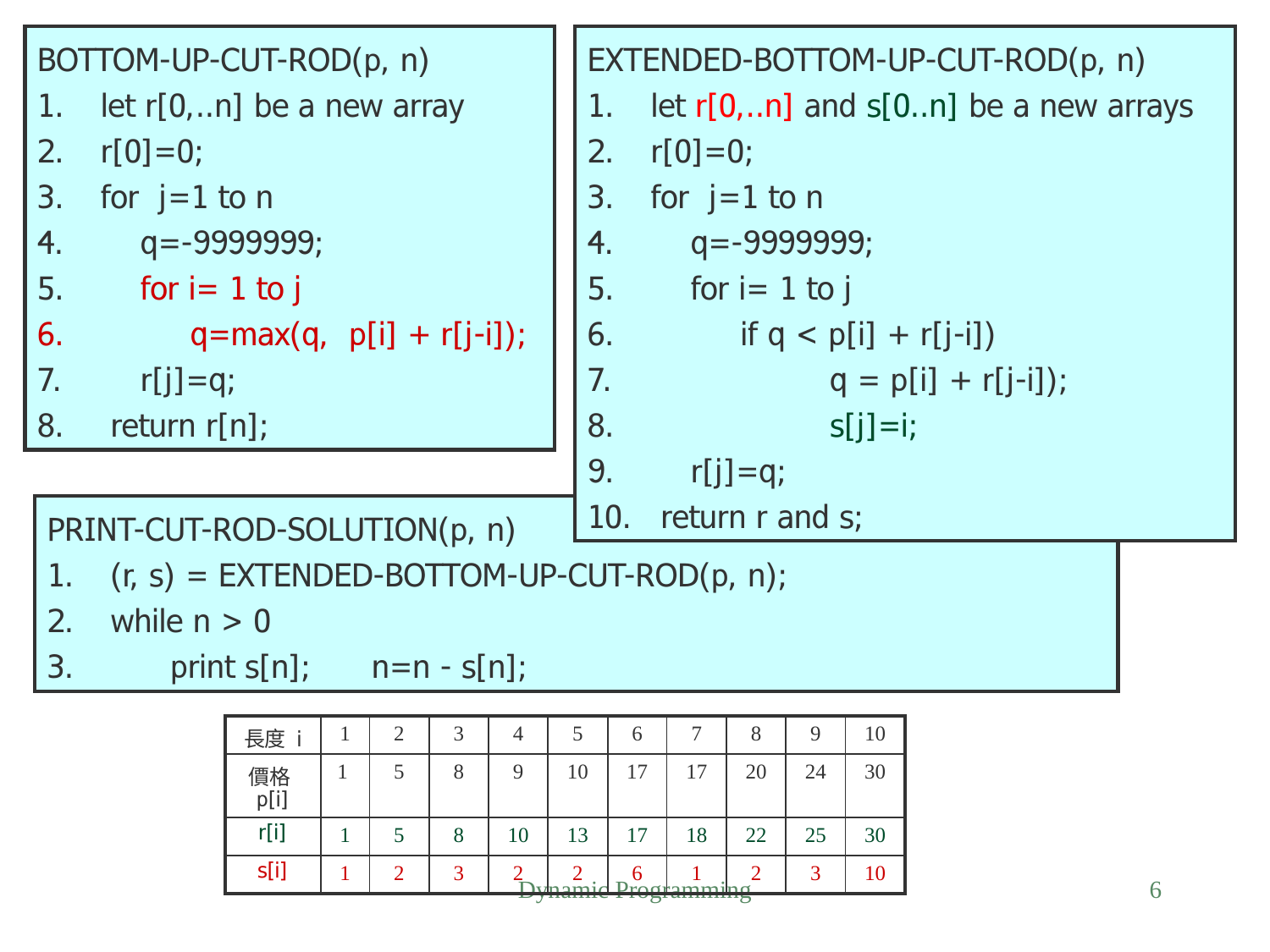

BOTTOM-UP-CUT-ROD(p, n)
let r[0,..n] be a new array
r[0]=0;
for  j=1 to n
    q=-9999999;
    for i= 1 to j
         q=max(q,  p[i] + r[j-i]);
    r[j]=q;
 return r[n];
EXTENDED-BOTTOM-UP-CUT-ROD(p, n)
let r[0,..n] and s[0..n] be a new arrays
r[0]=0;
for  j=1 to n
    q=-9999999;
    for i= 1 to j
         if q < p[i] + r[j-i])
                  q = p[i] + r[j-i]);
                  s[j]=i;
    r[j]=q;
 return r and s;
PRINT-CUT-ROD-SOLUTION(p, n)
(r, s) = EXTENDED-BOTTOM-UP-CUT-ROD(p, n);
while n > 0
      print s[n];      n=n - s[n];
| 長度 i | 1 | 2 | 3 | 4 | 5 | 6 | 7 | 8 | 9 | 10 |
| --- | --- | --- | --- | --- | --- | --- | --- | --- | --- | --- |
| 價格p[i] | 1 | 5 | 8 | 9 | 10 | 17 | 17 | 20 | 24 | 30 |
| r[i] | 1 | 5 | 8 | 10 | 13 | 17 | 18 | 22 | 25 | 30 |
| s[i] | 1 | 2 | 3 | 2 | 2 | 6 | 1 | 2 | 3 | 10 |
Dynamic Programming
6